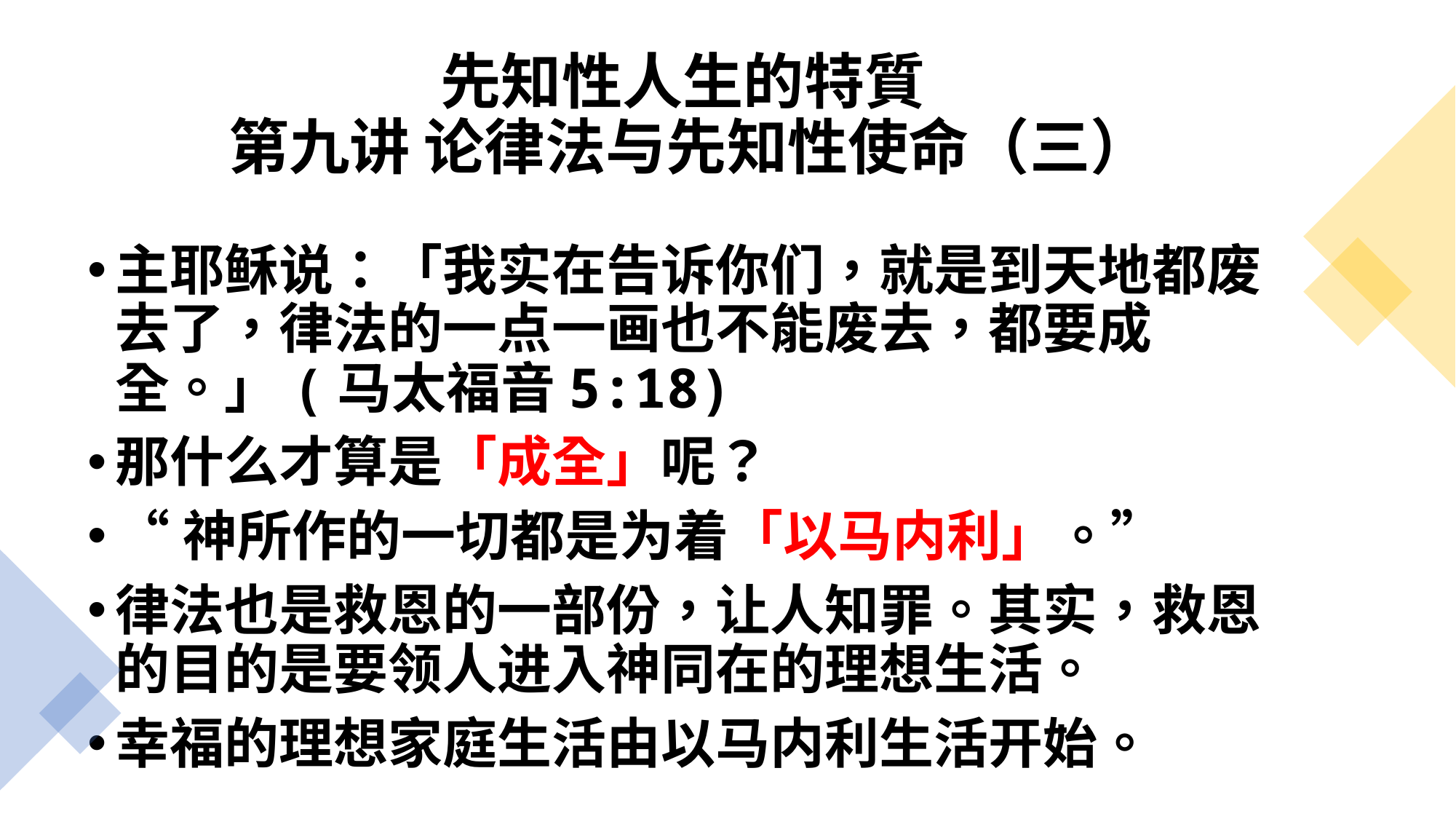

# 先知性人生的特質 第九讲 论律法与先知性使命（三）

主耶稣说：「我实在告诉你们，就是到天地都废去了，律法的一点一画也不能废去，都要成全。」(马太福音5:18)
那什么才算是「成全」呢？
“神所作的一切都是为着「以马内利」。”
律法也是救恩的一部份，让人知罪。其实，救恩的目的是要领人进入神同在的理想生活。
幸福的理想家庭生活由以马内利生活开始。